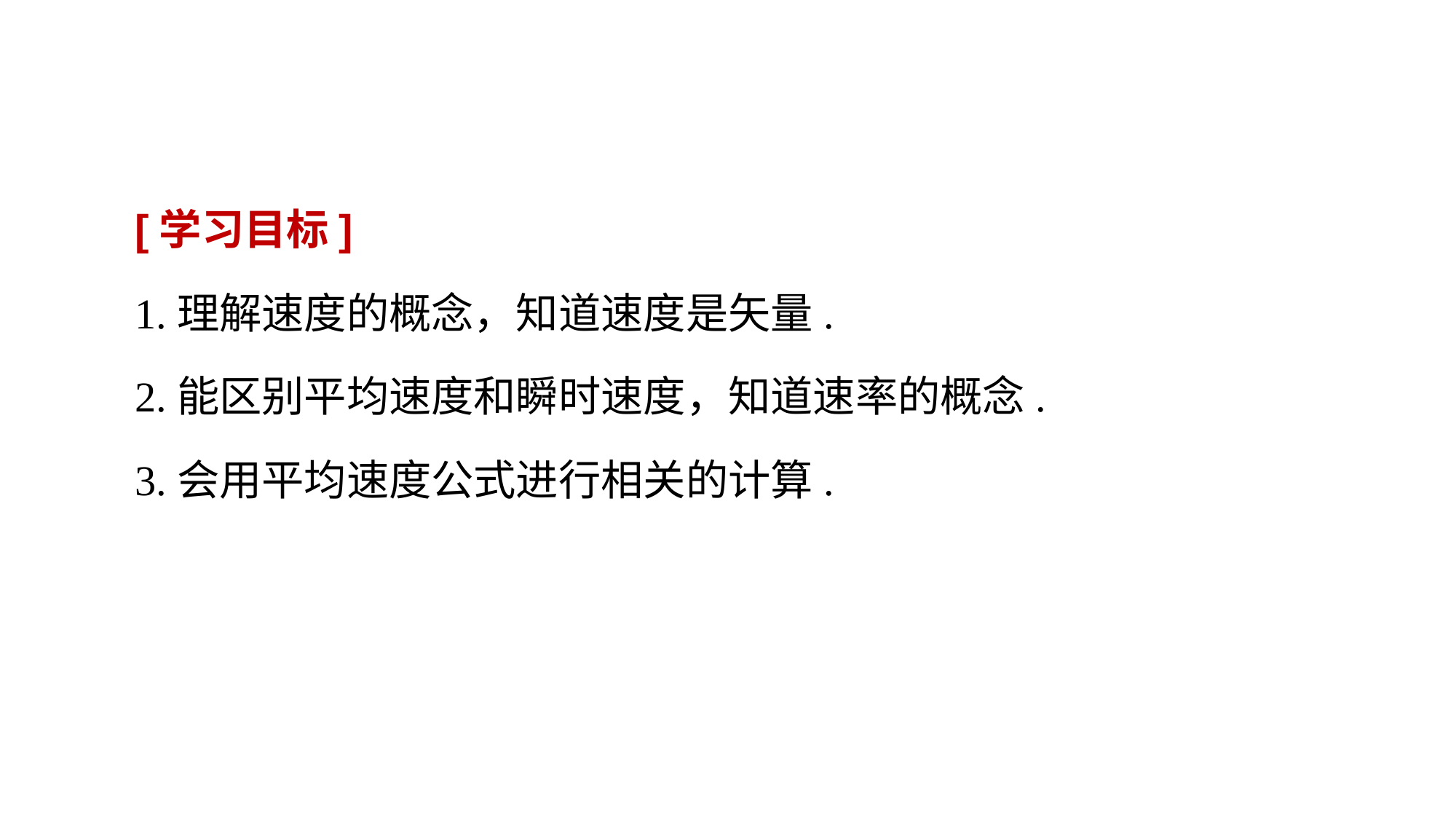

[学习目标]
1.理解速度的概念，知道速度是矢量.
2.能区别平均速度和瞬时速度，知道速率的概念.
3.会用平均速度公式进行相关的计算.